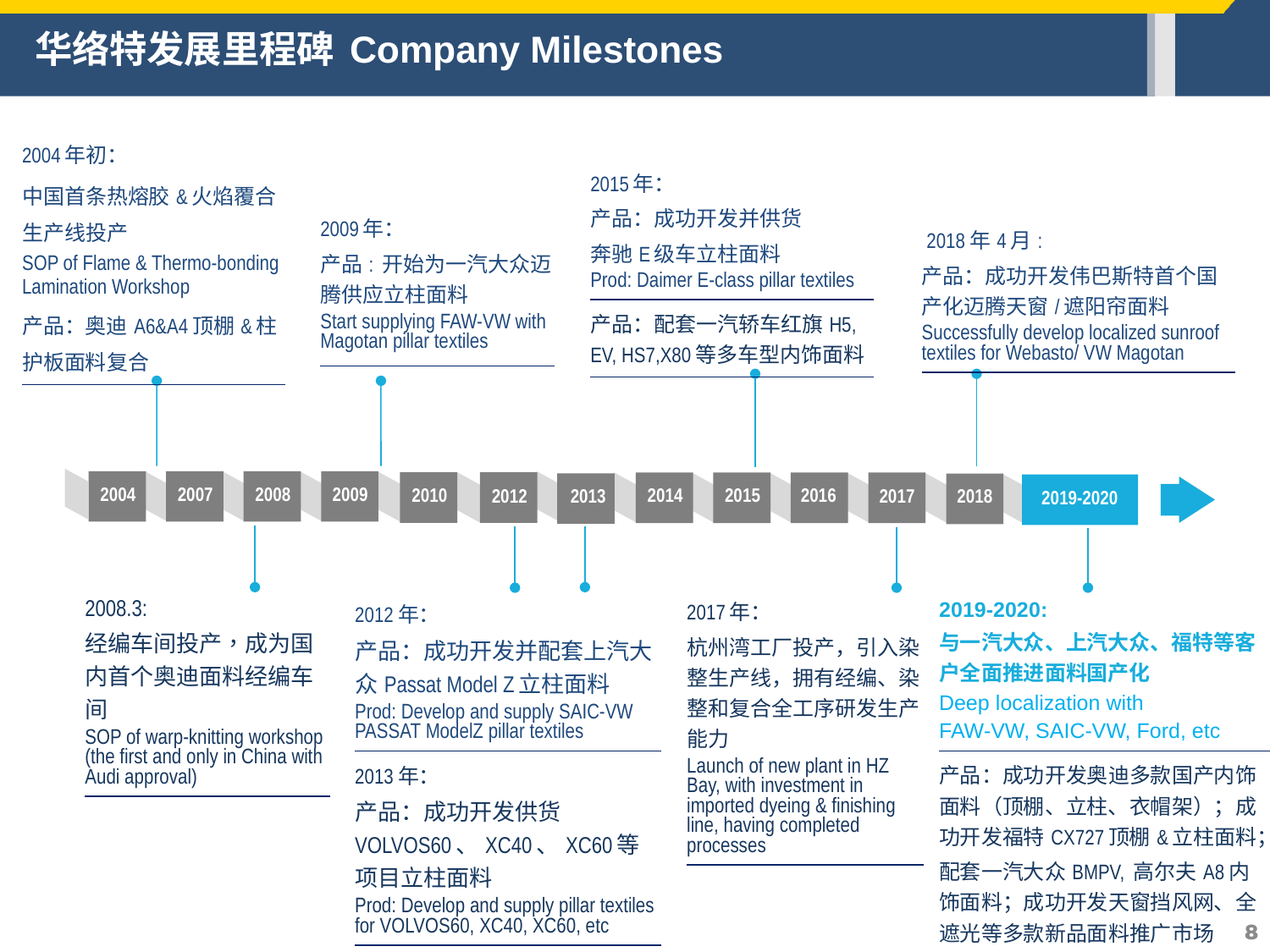

# 华络特发展里程碑 Company Milestones
| 2004年初： 中国首条热熔胶&火焰覆合生产线投产 SOP of Flame & Thermo-bonding Lamination Workshop 产品：奥迪A6&A4顶棚&柱护板面料复合 |
| --- |
| 2015年： 产品：成功开发并供货 奔驰E级车立柱面料 Prod: Daimer E-class pillar textiles |
| --- |
| 产品：配套一汽轿车红旗H5, EV, HS7,X80等多车型内饰面料 |
| 2009年： 产品: 开始为一汽大众迈腾供应立柱面料 Start supplying FAW-VW with Magotan pillar textiles |
| --- |
| 2018年4月: 产品：成功开发伟巴斯特首个国产化迈腾天窗/遮阳帘面料 Successfully develop localized sunroof textiles for Webasto/ VW Magotan |
| --- |

2004
2007
2008
2009
2018

2010
2016

2014
2015
2018
1996
1983
2018
2012
2013
2017
2019-2020

| 2017年： 杭州湾工厂投产，引入染整生产线，拥有经编、染整和复合全工序研发生产能力 Launch of new plant in HZ Bay, with investment in imported dyeing & finishing line, having completed processes |
| --- |
| 2012年： 产品：成功开发并配套上汽大众Passat Model Z立柱面料 Prod: Develop and supply SAIC-VW PASSAT ModelZ pillar textiles |
| --- |
| 2013年： 产品：成功开发供货VOLVOS60、XC40、XC60等项目立柱面料 Prod: Develop and supply pillar textiles for VOLVOS60, XC40, XC60, etc |
| 2019-2020: 与一汽大众、上汽大众、福特等客户全面推进面料国产化 Deep localization with FAW-VW, SAIC-VW, Ford, etc |
| --- |
| 产品：成功开发奥迪多款国产内饰面料（顶棚、立柱、衣帽架）；成功开发福特CX727顶棚&立柱面料； 配套一汽大众BMPV, 高尔夫A8内饰面料；成功开发天窗挡风网、全遮光等多款新品面料推广市场 |
| 2008.3: 经编车间投产，成为国内首个奥迪面料经编车间 SOP of warp-knitting workshop (the first and only in China with Audi approval) |
| --- |
8